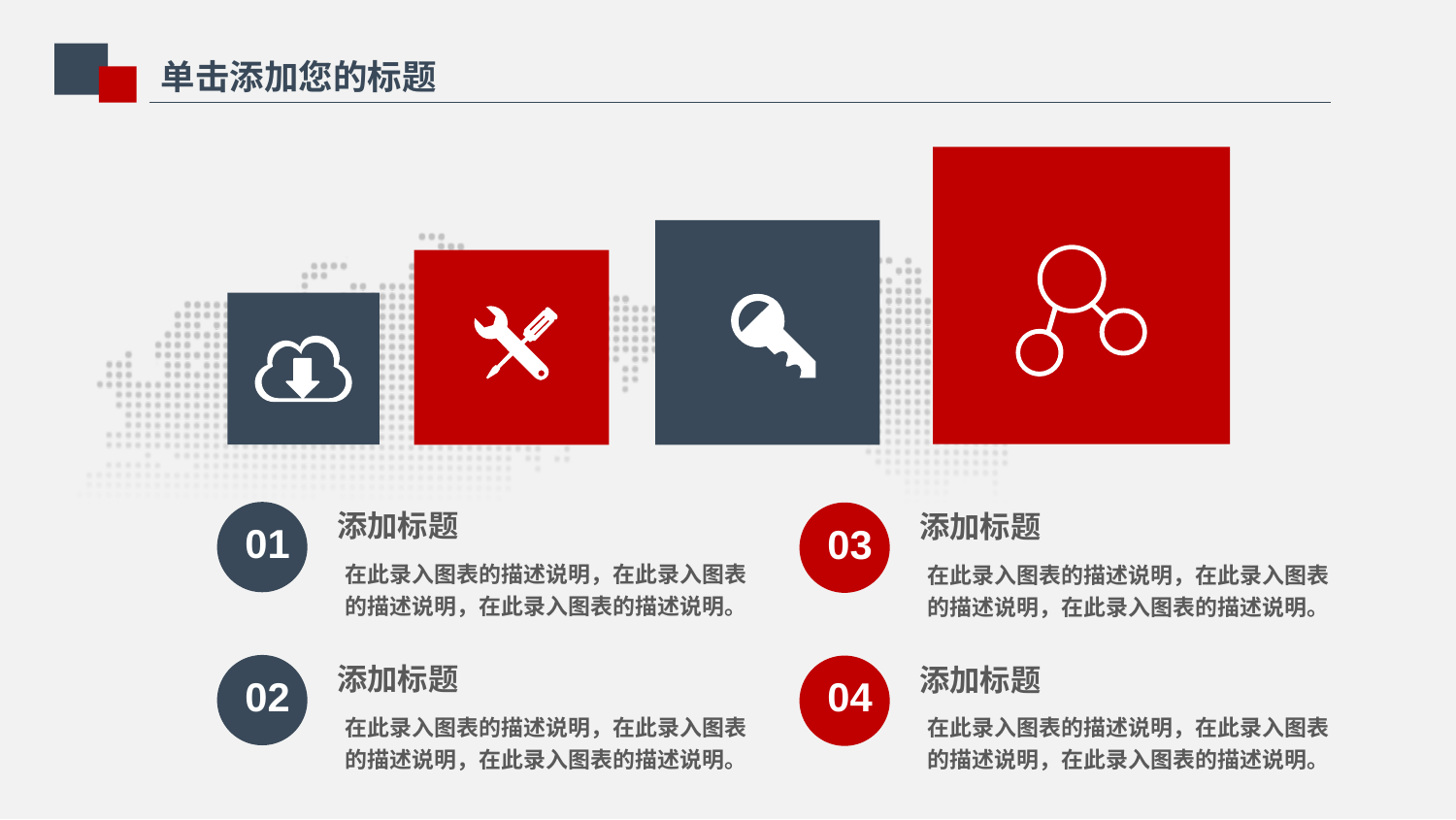

单击添加您的标题

添加标题

添加标题

01
03
在此录入图表的描述说明，在此录入图表的描述说明，在此录入图表的描述说明。
在此录入图表的描述说明，在此录入图表的描述说明，在此录入图表的描述说明。
添加标题

添加标题

02
04

在此录入图表的描述说明，在此录入图表的描述说明，在此录入图表的描述说明。
在此录入图表的描述说明，在此录入图表的描述说明，在此录入图表的描述说明。